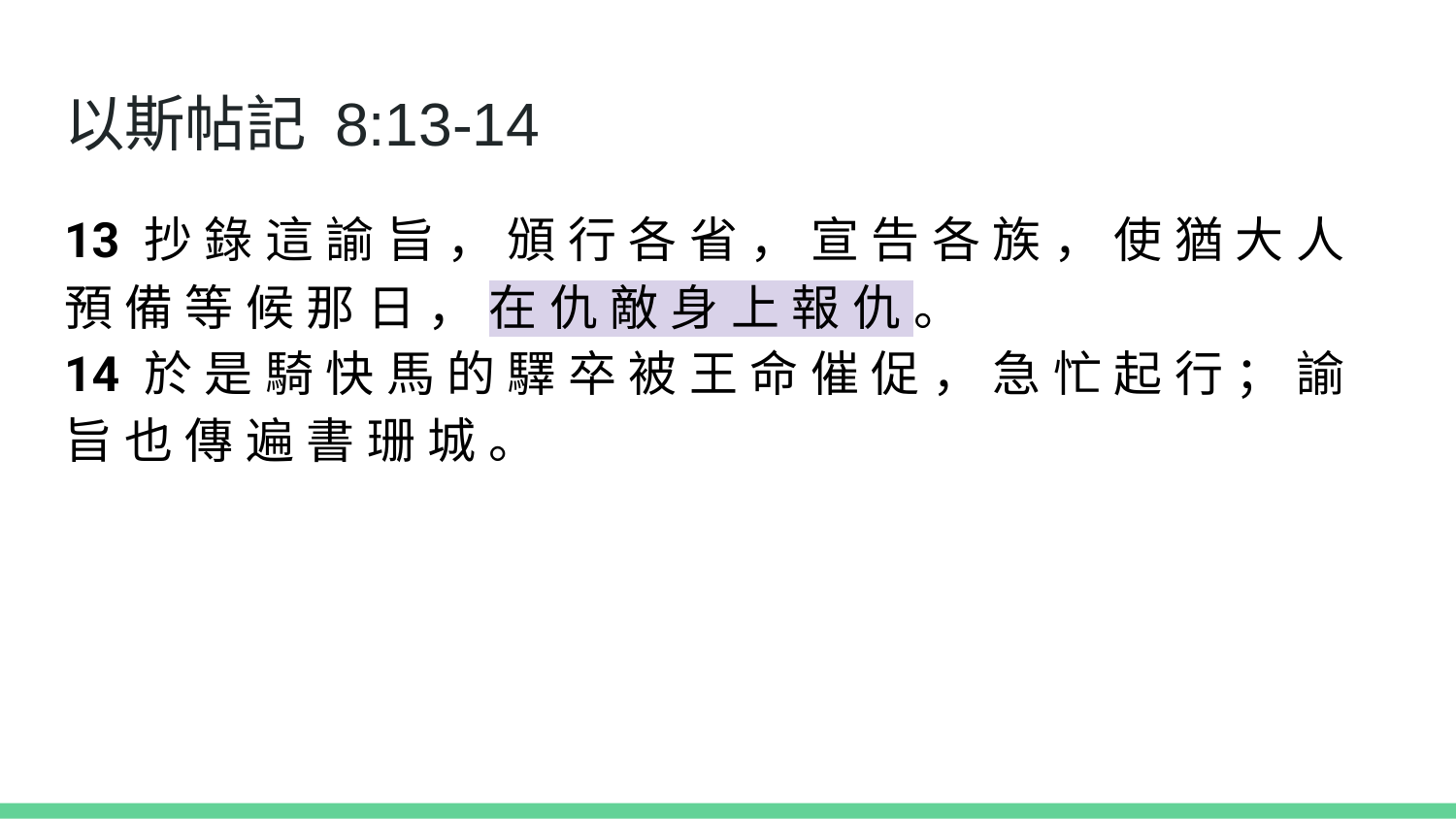

# 以斯帖記 8:13-14

13 抄 錄 這 諭 旨 ， 頒 行 各 省 ， 宣 告 各 族 ， 使 猶 大 人 預 備 等 候 那 日 ， 在 仇 敵 身 上 報 仇 。
14 於 是 騎 快 馬 的 驛 卒 被 王 命 催 促 ， 急 忙 起 行 ； 諭 旨 也 傳 遍 書 珊 城 。